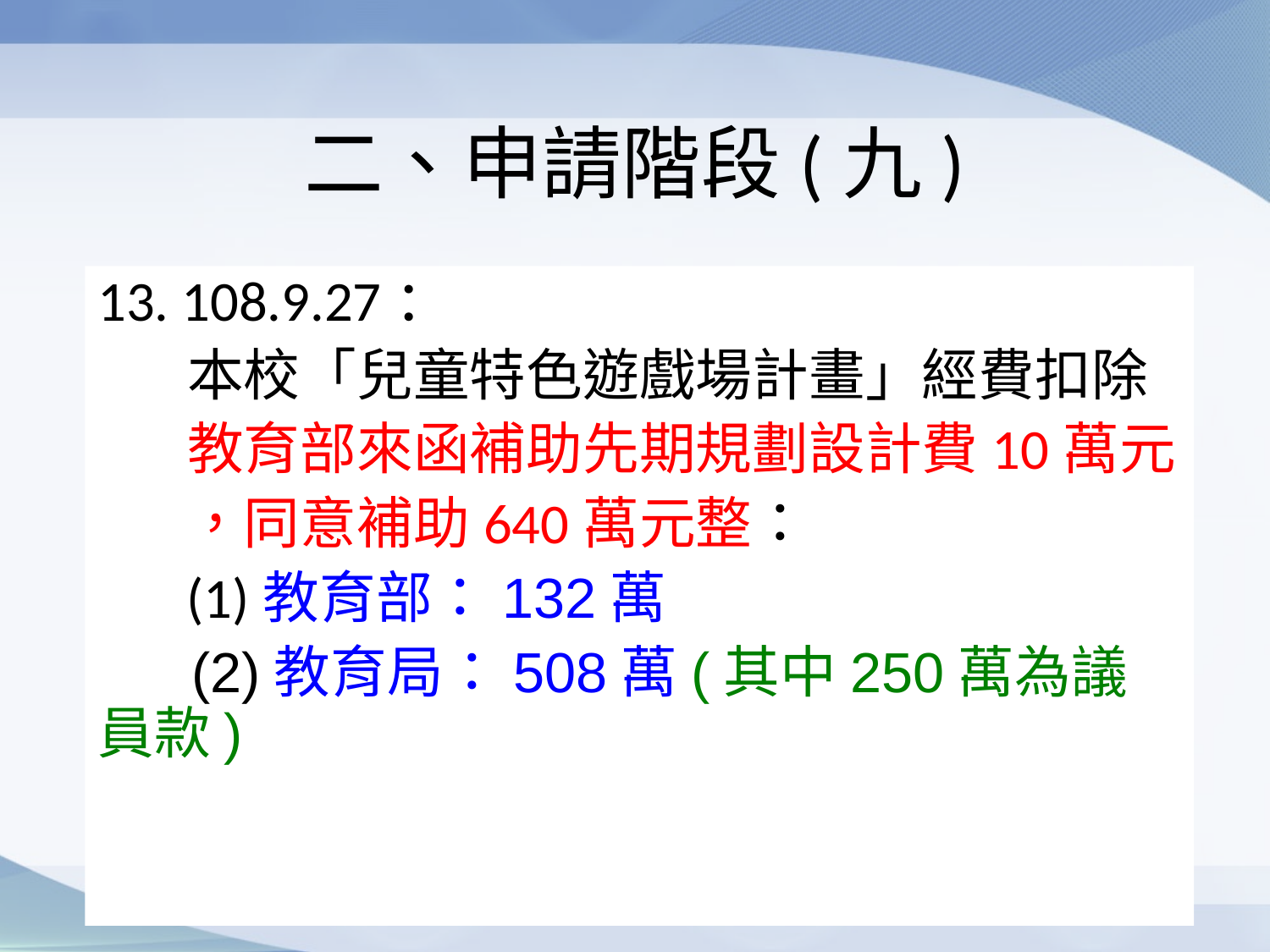

# 二、申請階段(九)
13. 108.9.27：
      本校「兒童特色遊戲場計畫」經費扣除
      教育部來函補助先期規劃設計費10萬元
      ，同意補助640萬元整：
       (1)教育部：132萬
      (2)教育局：508萬(其中250萬為議員款)